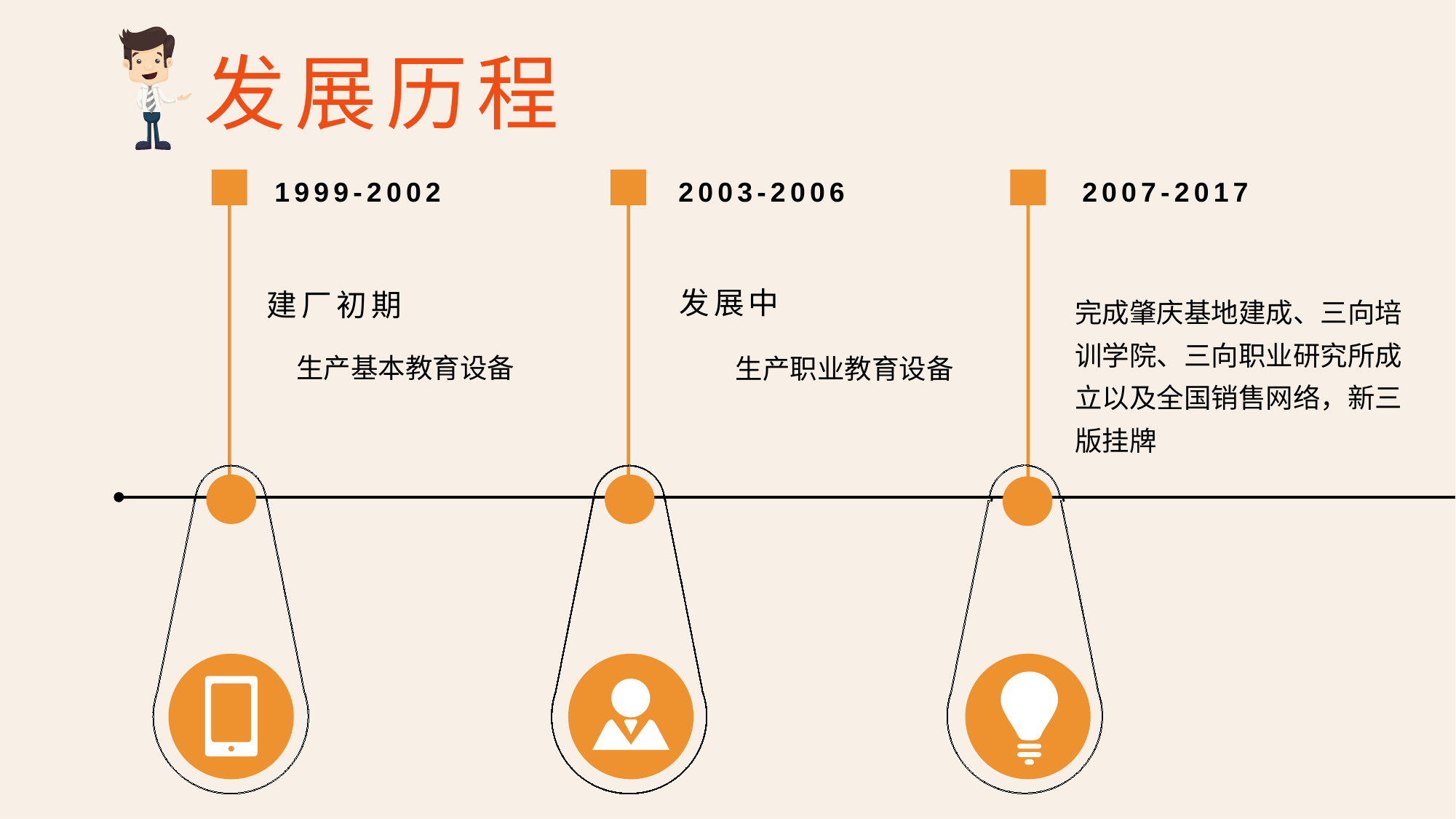

发展历程

1999-2002

2003-2006

2007-2017
发展中
生产职业教育设备
建厂初期
生产基本教育设备
完成肇庆基地建成、三向培训学院、三向职业研究所成立以及全国销售网络，新三版挂牌